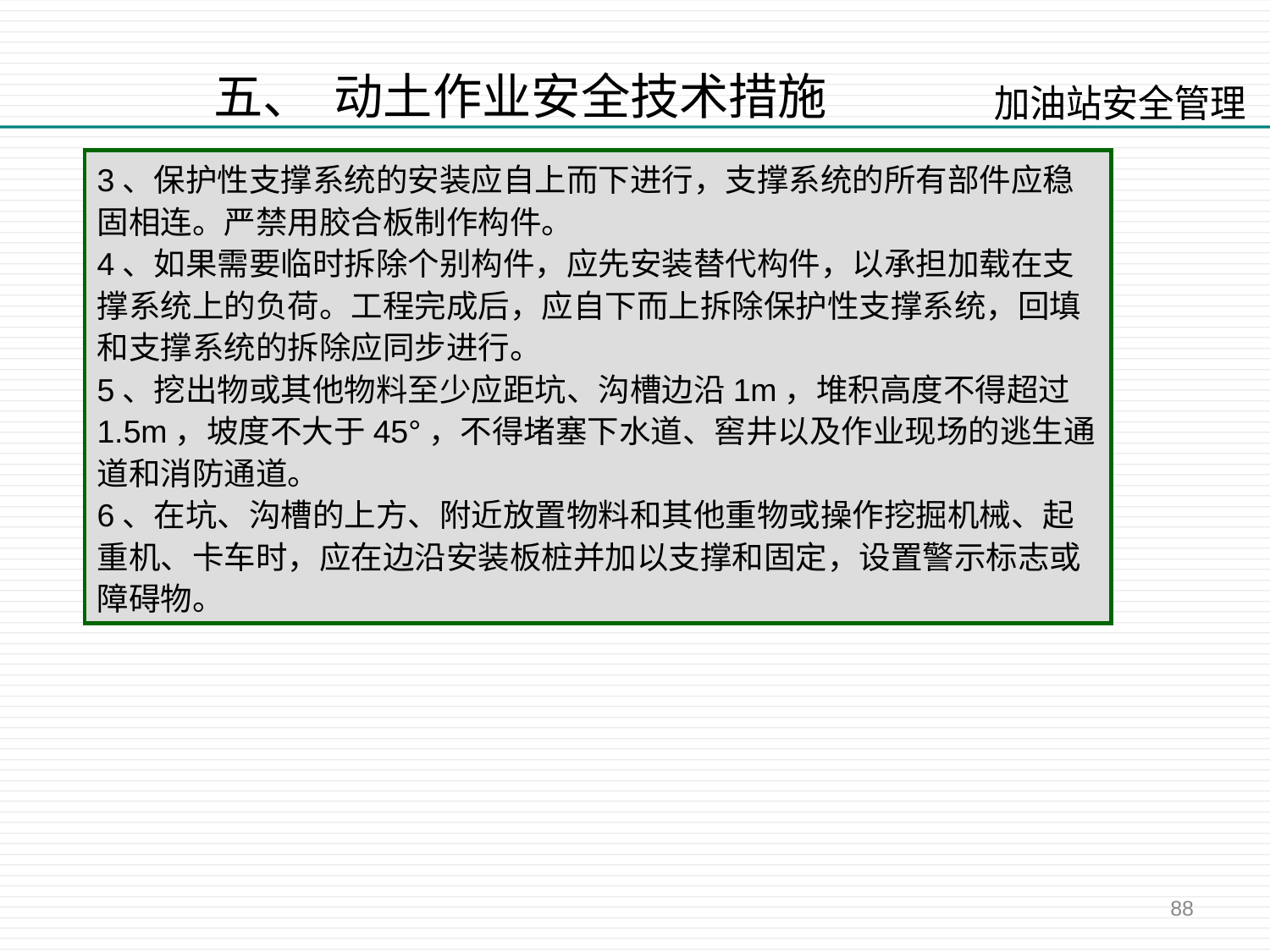

五、  动土作业安全技术措施
3、保护性支撑系统的安装应自上而下进行，支撑系统的所有部件应稳固相连。严禁用胶合板制作构件。
4、如果需要临时拆除个别构件，应先安装替代构件，以承担加载在支撑系统上的负荷。工程完成后，应自下而上拆除保护性支撑系统，回填和支撑系统的拆除应同步进行。
5、挖出物或其他物料至少应距坑、沟槽边沿1m，堆积高度不得超过1.5m，坡度不大于45°，不得堵塞下水道、窖井以及作业现场的逃生通道和消防通道。
6、在坑、沟槽的上方、附近放置物料和其他重物或操作挖掘机械、起重机、卡车时，应在边沿安装板桩并加以支撑和固定，设置警示标志或障碍物。
88